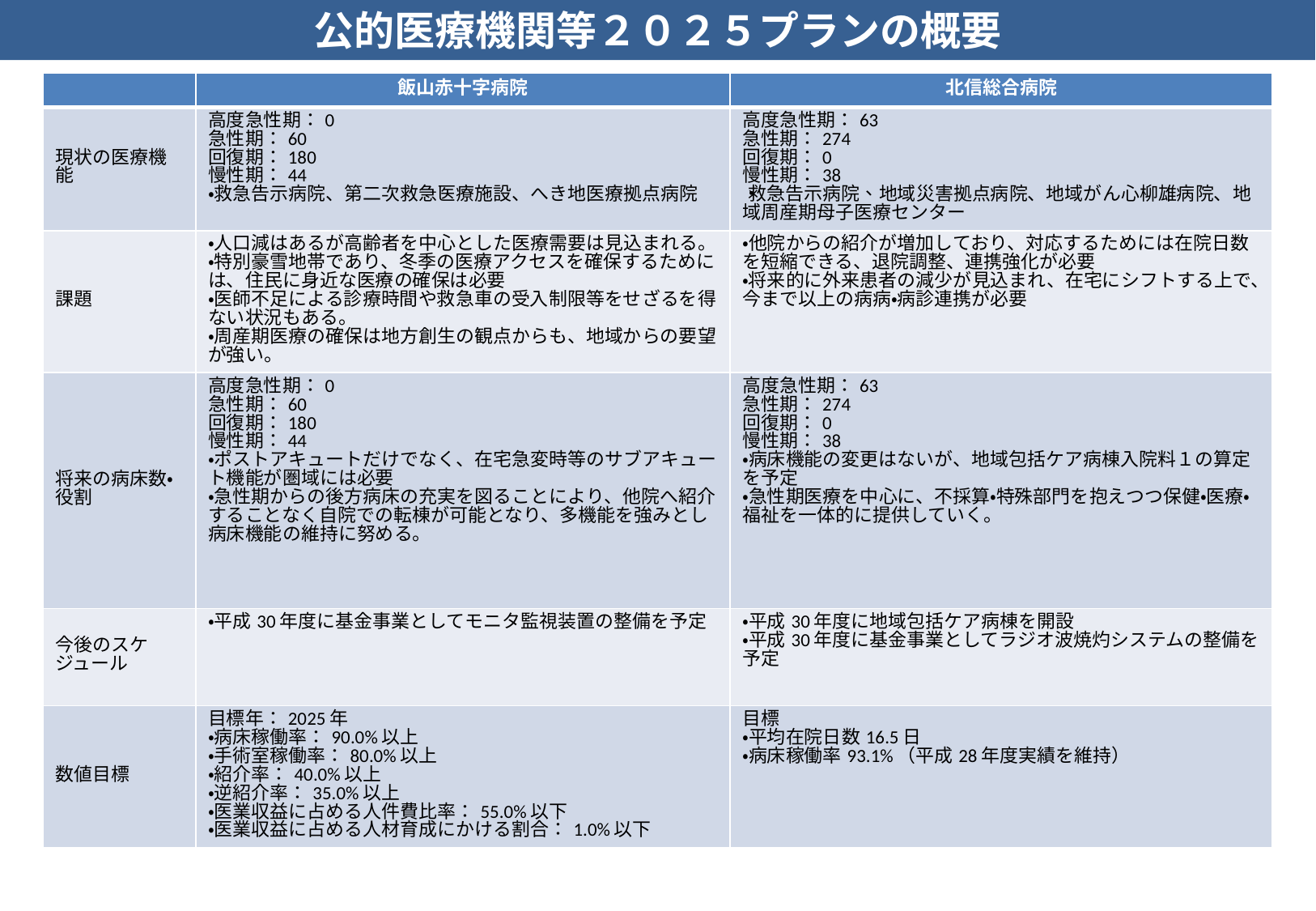

公的医療機関等２０２５プランの概要
|  | 飯山赤十字病院 | 北信総合病院 |
| --- | --- | --- |
| 現状の医療機能 | 高度急性期：0 急性期：60 回復期：180 慢性期：44 ・救急告示病院、第二次救急医療施設、へき地医療拠点病院 | 高度急性期：63 急性期：274 回復期：0 慢性期：38 ・救急告示病院、地域災害拠点病院、地域がん心柳雄病院、地域周産期母子医療センター |
| 課題 | ・人口減はあるが高齢者を中心とした医療需要は見込まれる。 ・特別豪雪地帯であり、冬季の医療アクセスを確保するためには、住民に身近な医療の確保は必要 ・医師不足による診療時間や救急車の受入制限等をせざるを得ない状況もある。 ・周産期医療の確保は地方創生の観点からも、地域からの要望が強い。 | ・他院からの紹介が増加しており、対応するためには在院日数を短縮できる、退院調整、連携強化が必要 ・将来的に外来患者の減少が見込まれ、在宅にシフトする上で、今まで以上の病病・病診連携が必要 |
| 将来の病床数・役割 | 高度急性期：0 急性期：60 回復期：180 慢性期：44 ・ポストアキュートだけでなく、在宅急変時等のサブアキュート機能が圏域には必要 ・急性期からの後方病床の充実を図ることにより、他院へ紹介することなく自院での転棟が可能となり、多機能を強みとし病床機能の維持に努める。 | 高度急性期：63 急性期：274 回復期：0 慢性期：38 ・病床機能の変更はないが、地域包括ケア病棟入院料１の算定を予定 ・急性期医療を中心に、不採算・特殊部門を抱えつつ保健・医療・福祉を一体的に提供していく。 |
| 今後のスケジュール | ・平成30年度に基金事業としてモニタ監視装置の整備を予定 | ・平成30年度に地域包括ケア病棟を開設 ・平成30年度に基金事業としてラジオ波焼灼システムの整備を予定 |
| 数値目標 | 目標年：2025年 ・病床稼働率：90.0%以上 ・手術室稼働率：80.0%以上 ・紹介率：40.0%以上 ・逆紹介率：35.0%以上 ・医業収益に占める人件費比率：55.0%以下 ・医業収益に占める人材育成にかける割合：1.0%以下 | 目標 ・平均在院日数16.5日 ・病床稼働率93.1%（平成28年度実績を維持） |